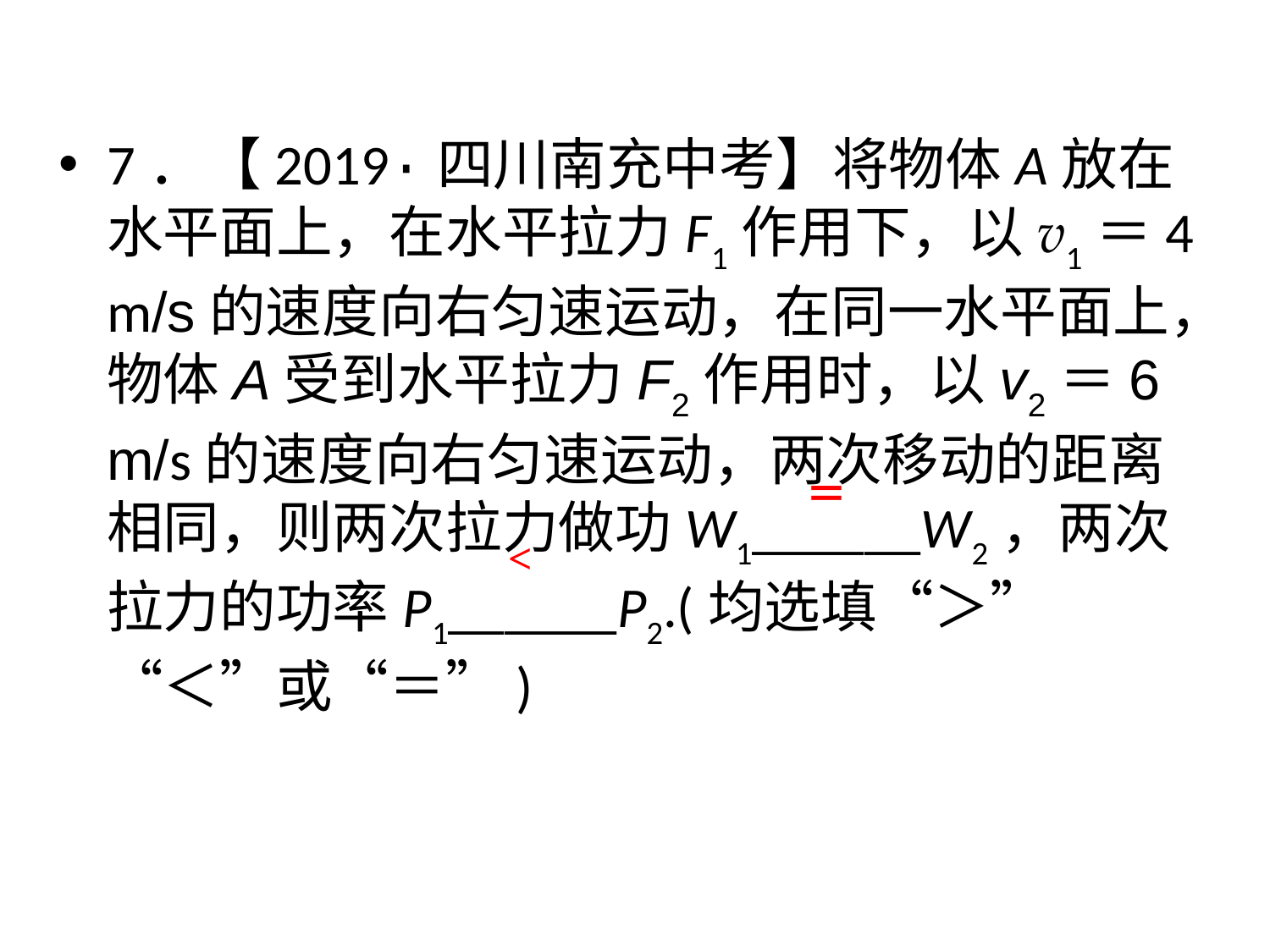

7．【2019·四川南充中考】将物体A放在水平面上，在水平拉力F1作用下，以v1＝4 m/s的速度向右匀速运动，在同一水平面上，物体A受到水平拉力F2作用时，以v2＝6 m/s的速度向右匀速运动，两次移动的距离相同，则两次拉力做功W1______W2，两次拉力的功率P1______P2.(均选填“＞”“＜”或“＝”)
＝
<